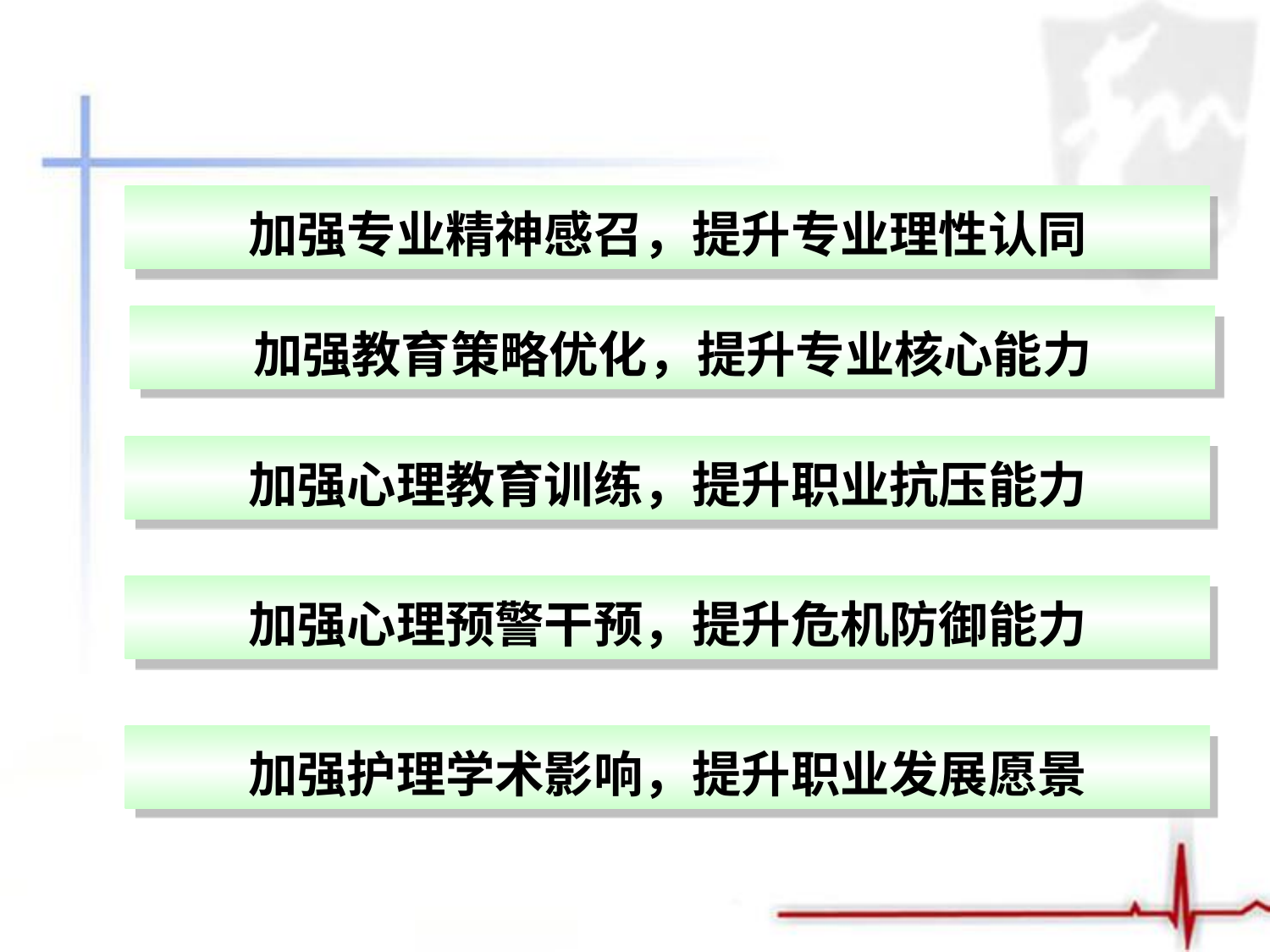

加强专业精神感召，提升专业理性认同
加强教育策略优化，提升专业核心能力
加强心理教育训练，提升职业抗压能力
加强心理预警干预，提升危机防御能力
加强护理学术影响，提升职业发展愿景